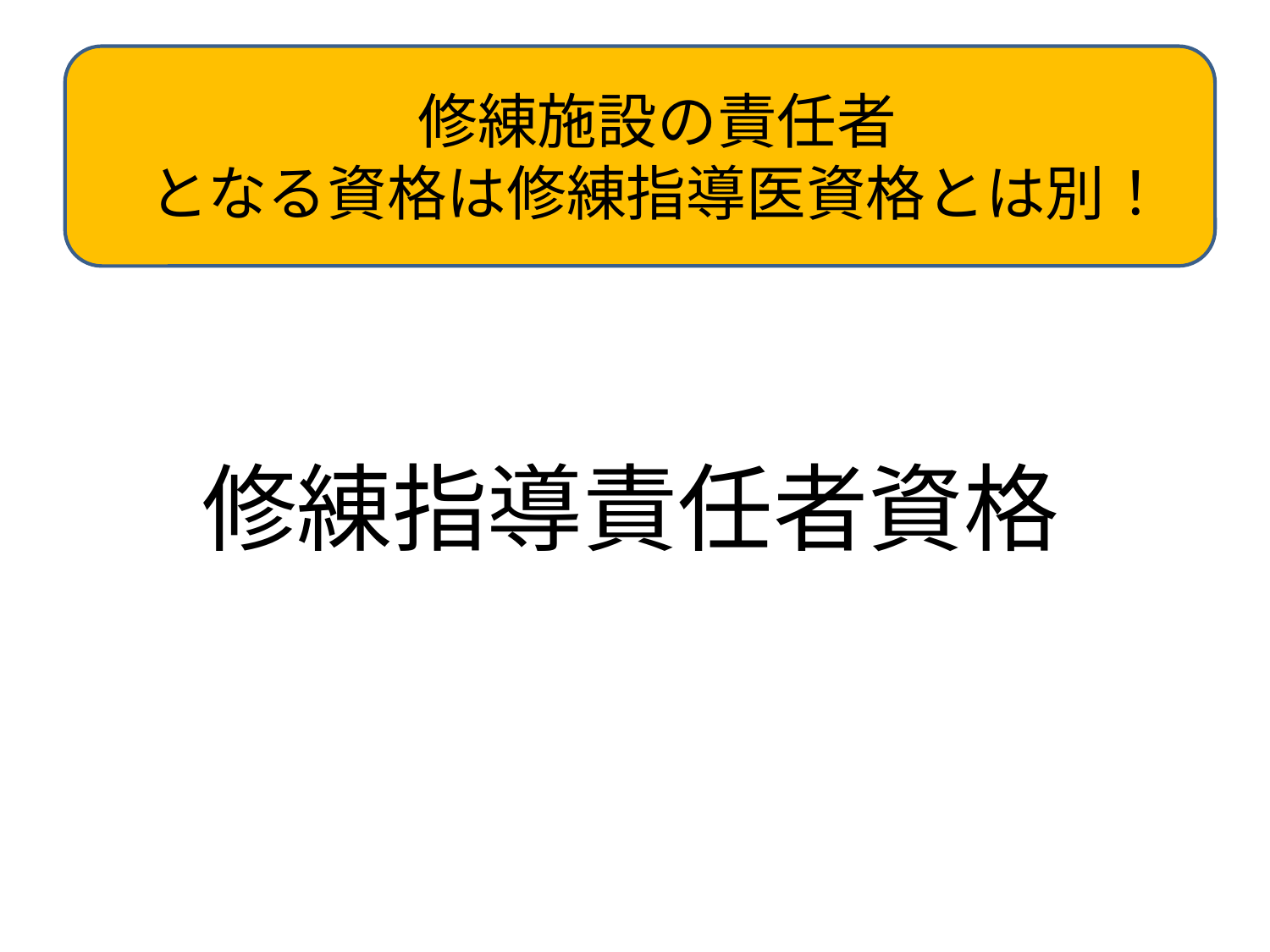

# 修練施設の責任者 となる資格は修練指導医資格とは別！
修練指導責任者資格